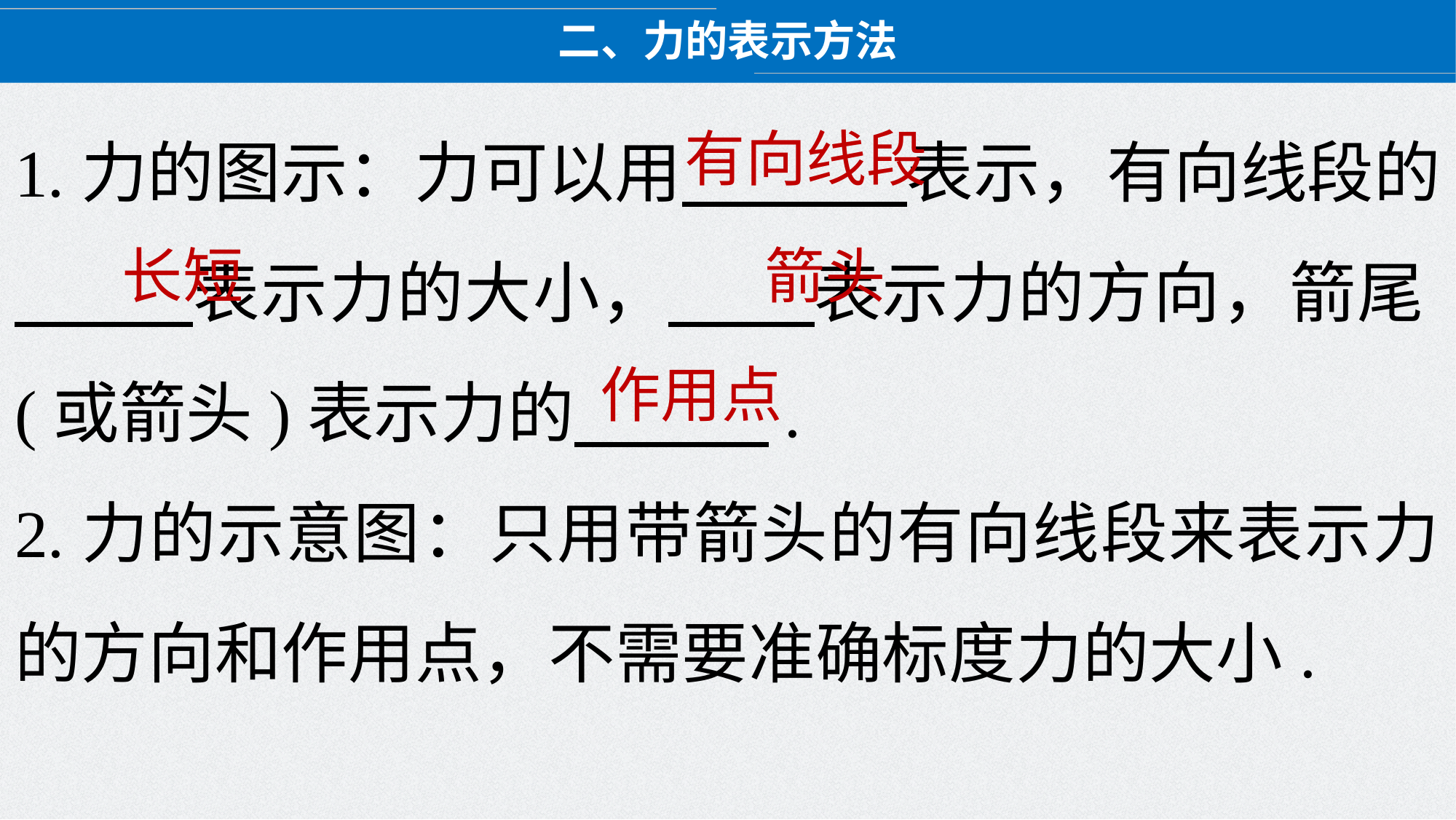

二、力的表示方法
1.力的图示：力可以用               表示，有向线段的            表示力的大小，         表示力的方向，箭尾(或箭头)表示力的             .
2.力的示意图：只用带箭头的有向线段来表示力的方向和作用点，不需要准确标度力的大小.
有向线段
箭头
长短
作用点